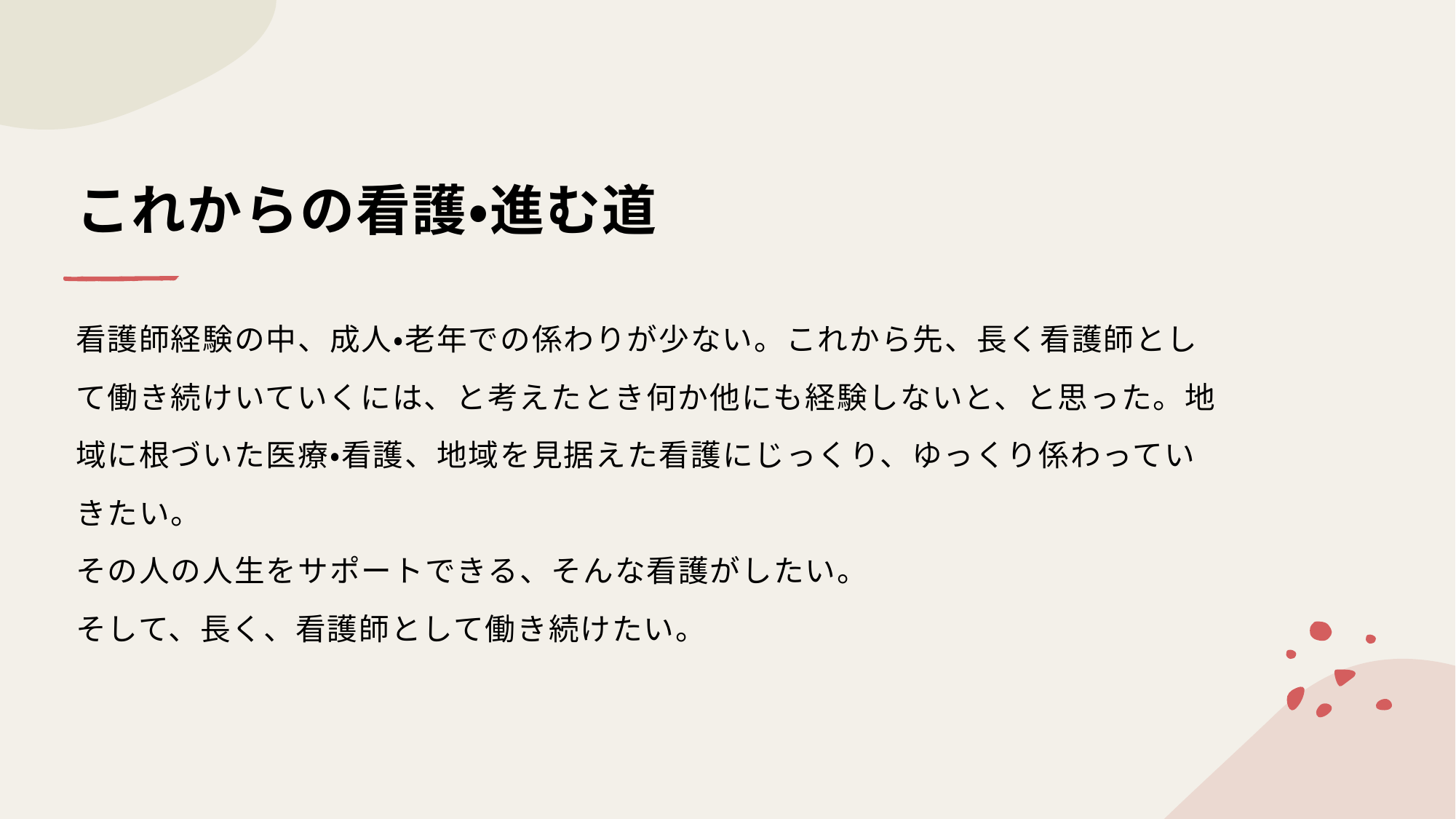

# これからの看護・進む道
看護師経験の中、成人・老年での係わりが少ない。これから先、長く看護師とし
て働き続けいていくには、と考えたとき何か他にも経験しないと、と思った。地
域に根づいた医療・看護、地域を見据えた看護にじっくり、ゆっくり係わってい
きたい。
その人の人生をサポートできる、そんな看護がしたい。
そして、長く、看護師として働き続けたい。